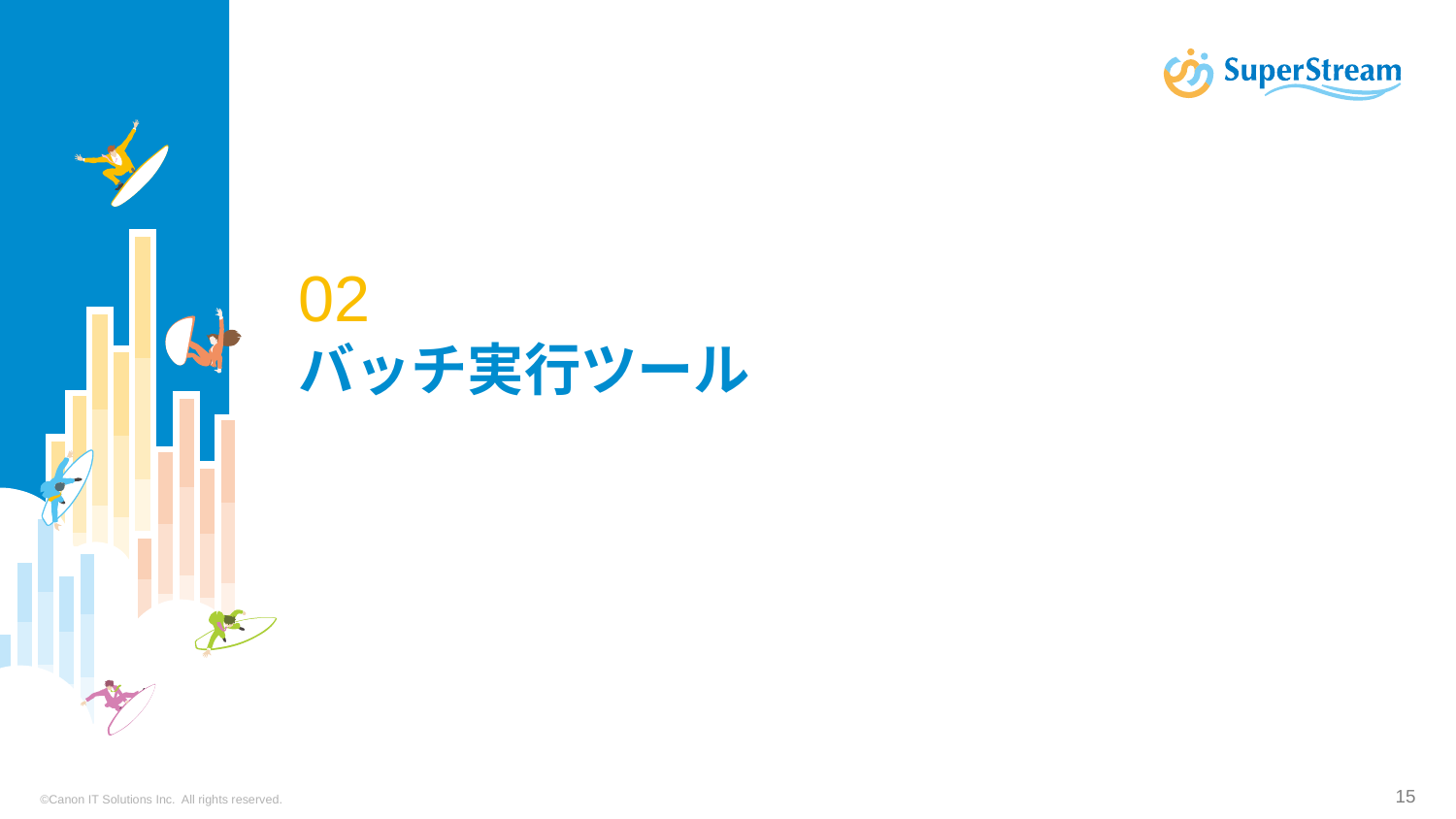

# 02 バッチ実行ツール
©Canon IT Solutions Inc.  All rights reserved.
15